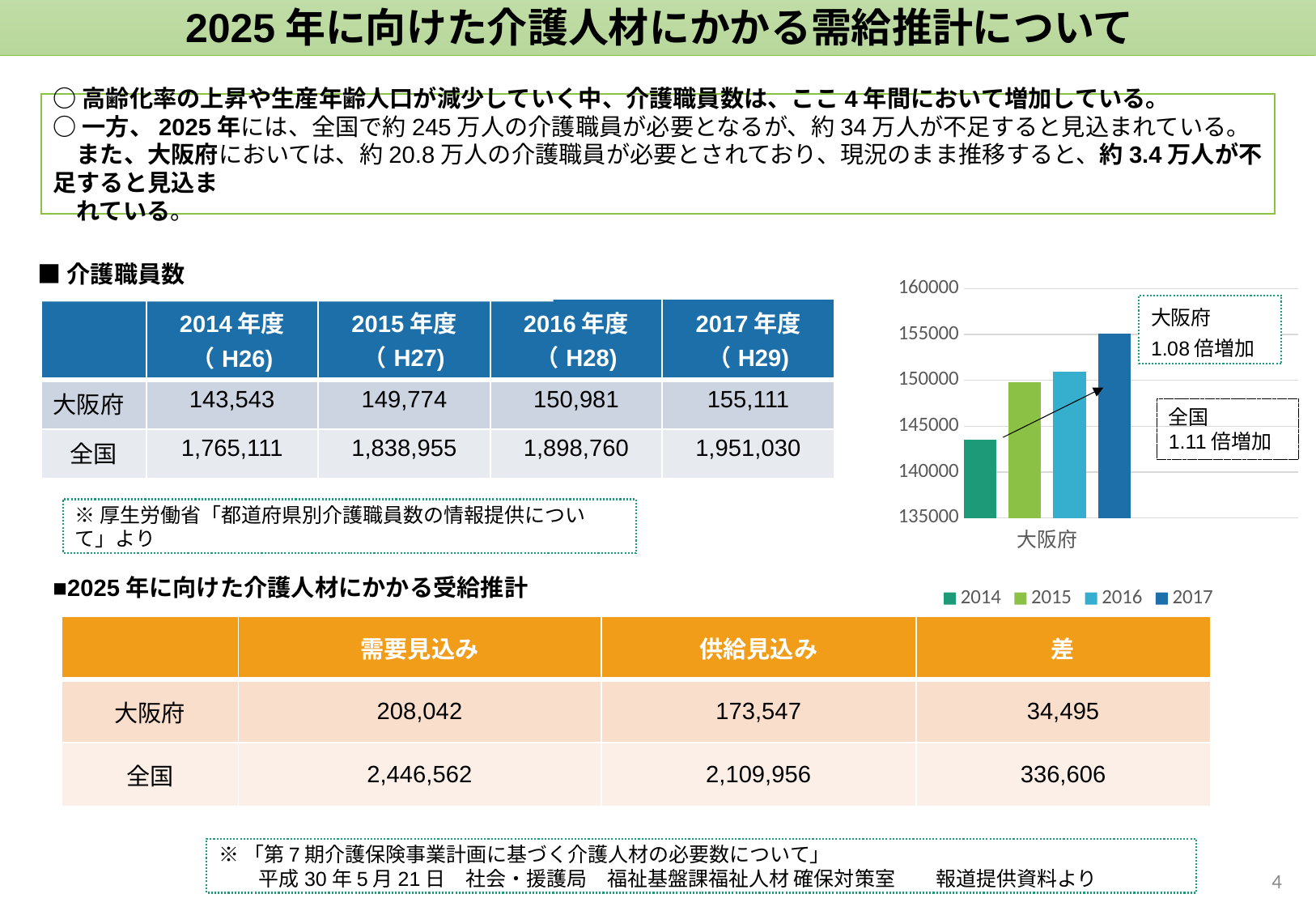

2025年に向けた介護人材にかかる需給推計について
○高齢化率の上昇や生産年齢人口が減少していく中、介護職員数は、ここ4年間において増加している。
○一方、2025年には、全国で約245万人の介護職員が必要となるが、約34万人が不足すると見込まれている。
　また、大阪府においては、約20.8万人の介護職員が必要とされており、現況のまま推移すると、約3.4万人が不足すると見込ま
　れている。
■介護職員数

### Chart

| Category | 2014 | 2015 | 2016 | 2017 |
|---|---|---|---|---|
| 大阪府 | 143543.0 | 149774.0 | 150981.0 | 155111.0 |
|  | 2014年度（H26) | 2015年度（H27) | 2016年度（H28) | 2017年度（H29) |
| --- | --- | --- | --- | --- |
| 大阪府 | 143,543 | 149,774 | 150,981 | 155,111 |
| 全国 | 1,765,111 | 1,838,955 | 1,898,760 | 1,951,030 |
全国
1.11倍増加
※厚生労働省「都道府県別介護職員数の情報提供について」より
■2025年に向けた介護人材にかかる受給推計
|  | 需要見込み | 供給見込み | 差 |
| --- | --- | --- | --- |
| 大阪府 | 208,042 | 173,547 | 34,495 |
| 全国 | 2,446,562 | 2,109,956 | 336,606 |
※「第7期介護保険事業計画に基づく介護人材の必要数について」
　　平成30年5月21日　社会・援護局　福祉基盤課福祉人材 確保対策室　　報道提供資料より

4